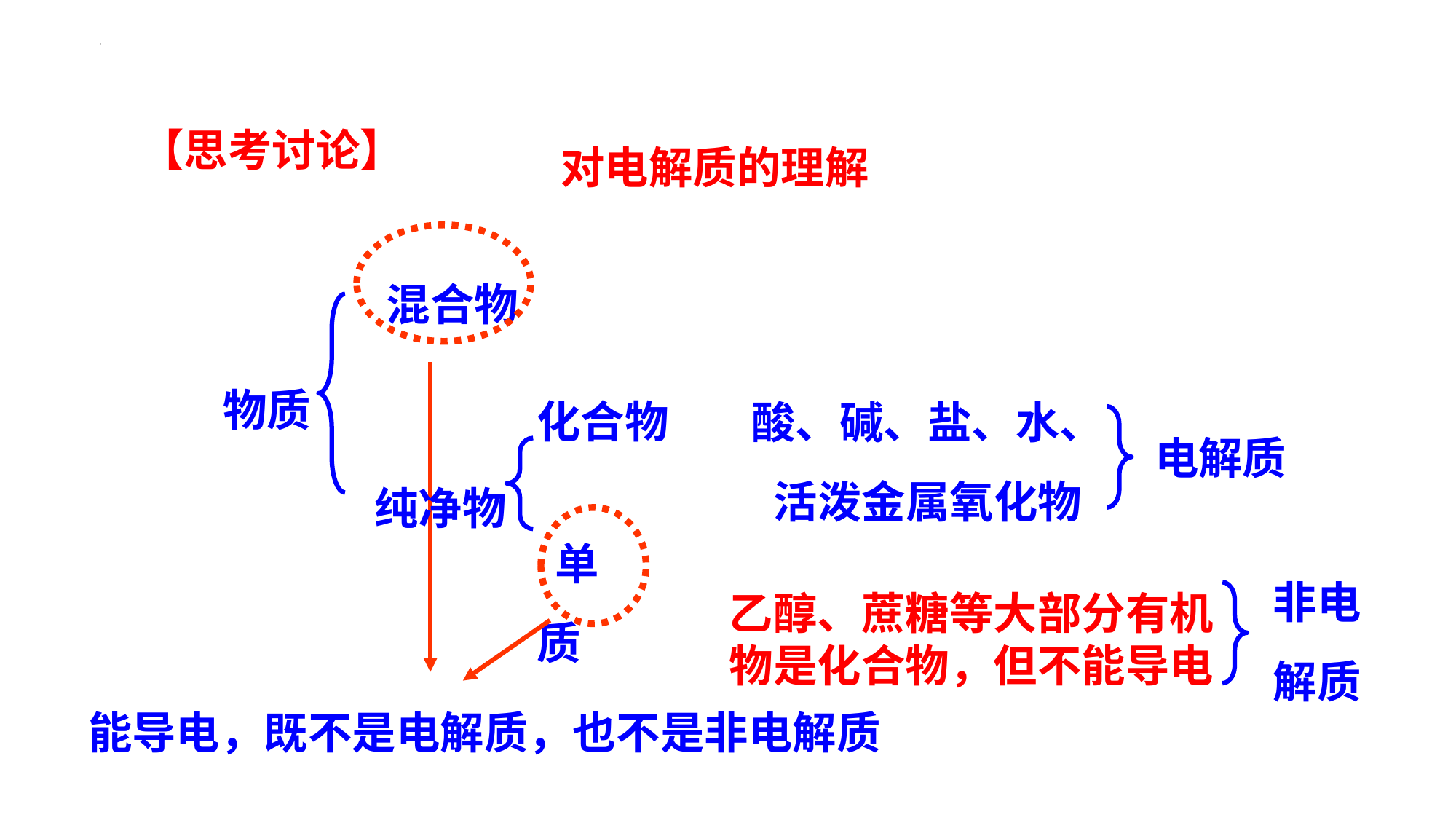

【思考讨论】
对电解质的理解

混合物

物质
化合物
酸、碱、盐、水、
活泼金属氧化物
电解质

纯净物
 单质

非电
解质
乙醇、蔗糖等大部分有机物是化合物，但不能导电

能导电，既不是电解质，也不是非电解质